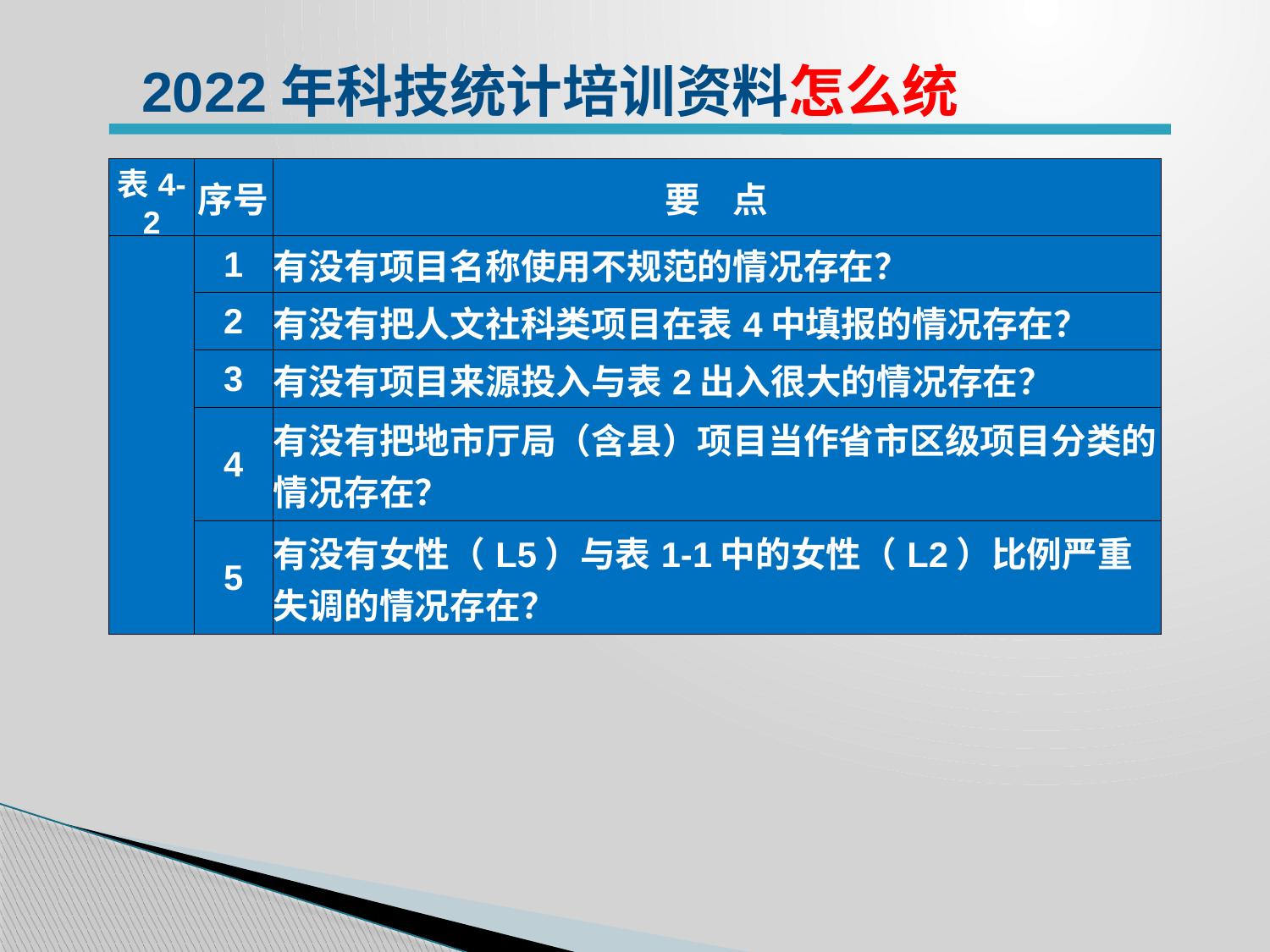

2022年科技统计培训资料怎么统
| 表4-2 | 序号 | 要 点 |
| --- | --- | --- |
|  | 1 | 有没有项目名称使用不规范的情况存在？ |
|  | 2 | 有没有把人文社科类项目在表4中填报的情况存在？ |
|  | 3 | 有没有项目来源投入与表2出入很大的情况存在？ |
|  | 4 | 有没有把地市厅局（含县）项目当作省市区级项目分类的情况存在？ |
|  | 5 | 有没有女性（L5）与表1-1中的女性（L2）比例严重失调的情况存在？ |